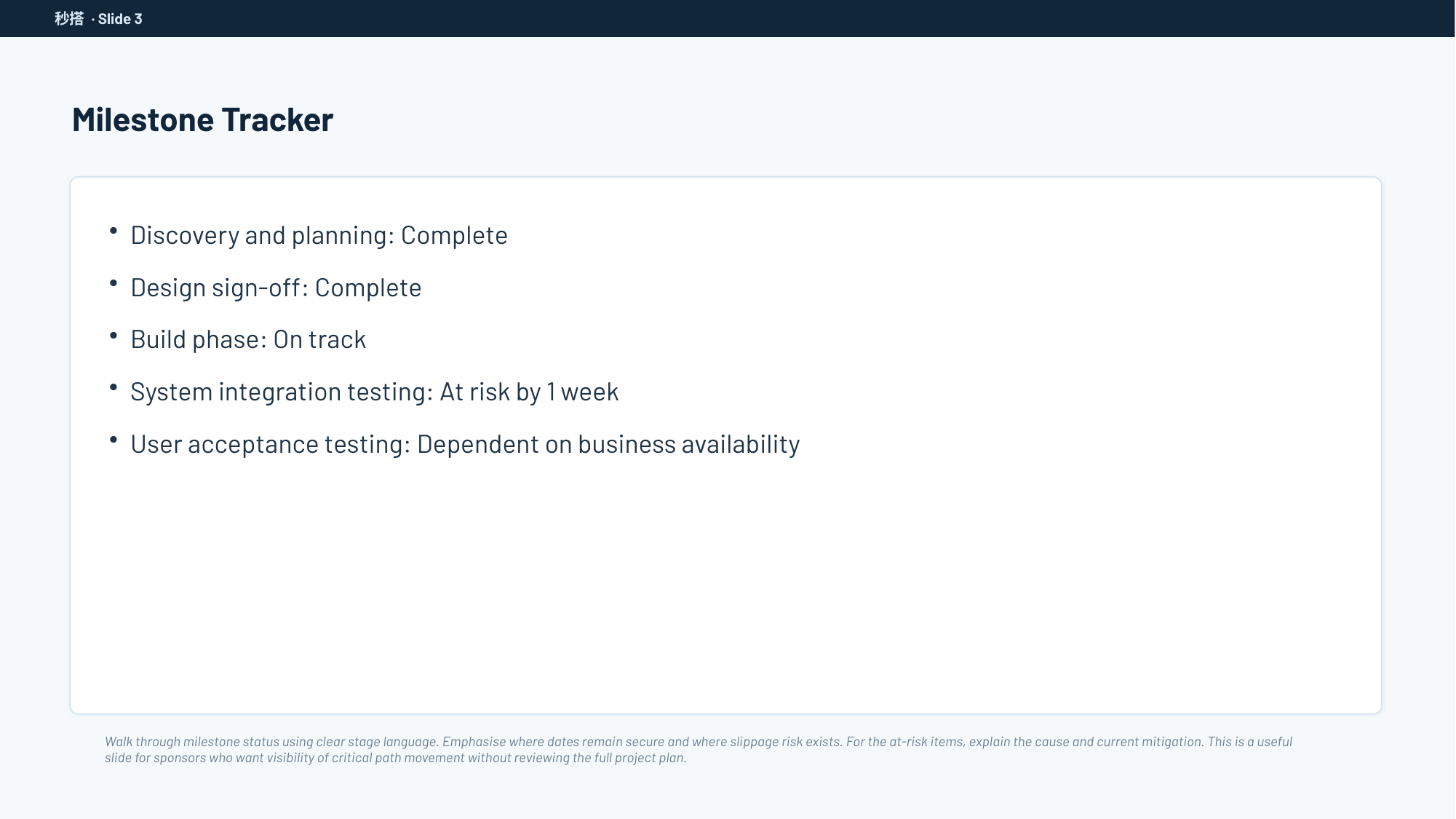

秒搭 · Slide 3
Milestone Tracker

Discovery and planning: Complete
Design sign-off: Complete
Build phase: On track
System integration testing: At risk by 1 week
User acceptance testing: Dependent on business availability
Walk through milestone status using clear stage language. Emphasise where dates remain secure and where slippage risk exists. For the at-risk items, explain the cause and current mitigation. This is a useful slide for sponsors who want visibility of critical path movement without reviewing the full project plan.